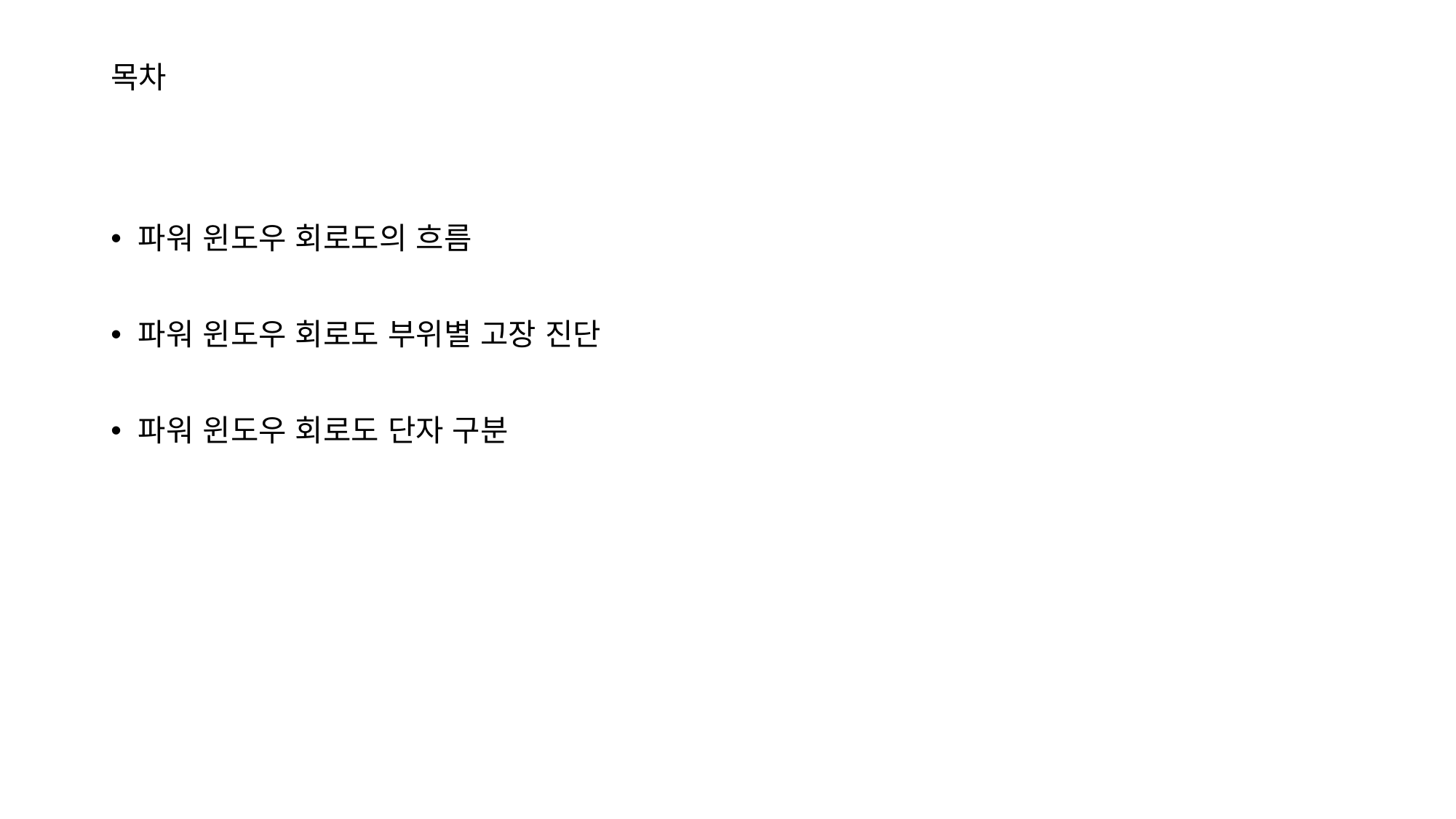

# 목차
파워 윈도우 회로도의 흐름

파워 윈도우 회로도 부위별 고장 진단

파워 윈도우 회로도 단자 구분